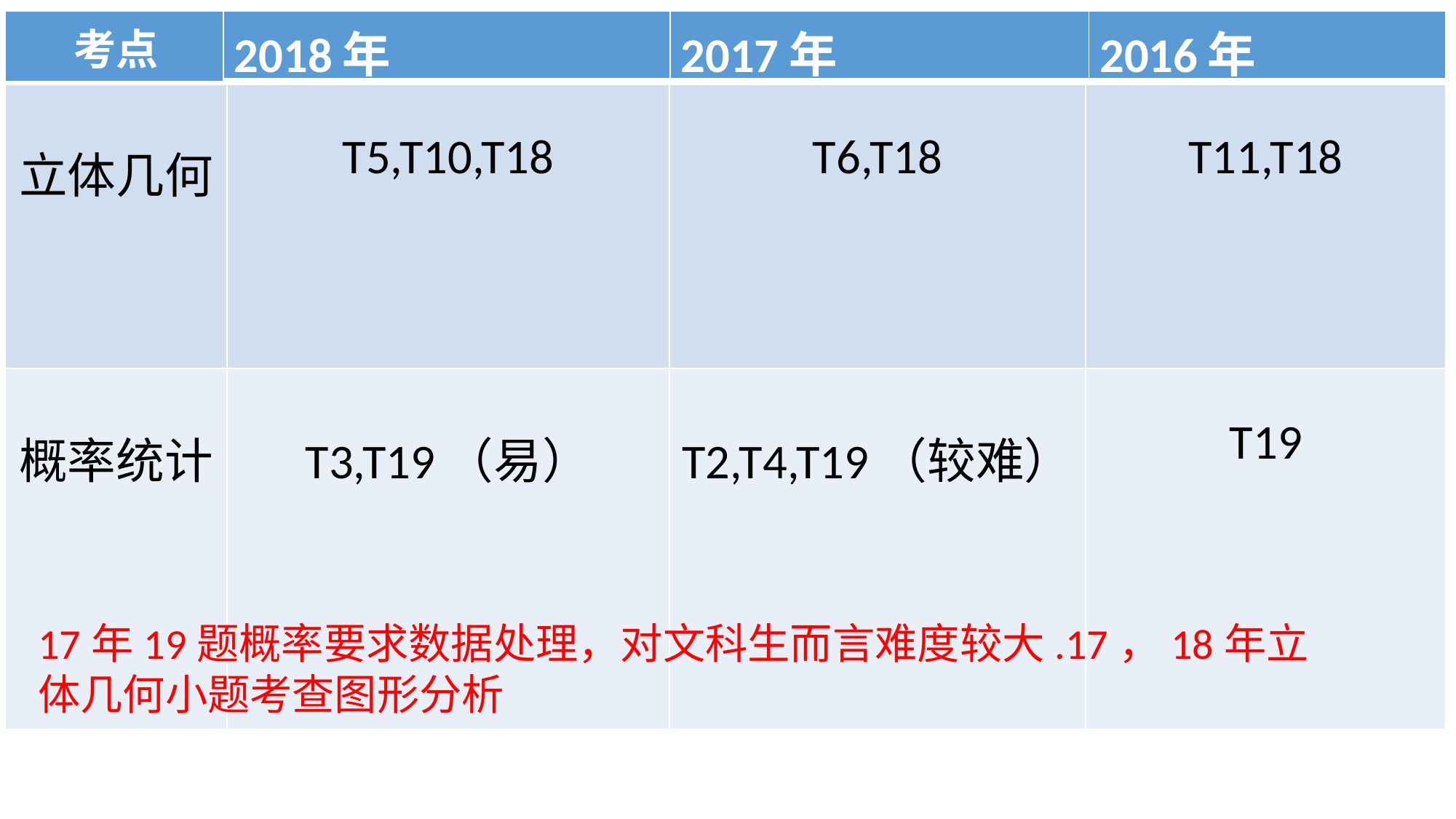

| 考点 |  |  |  |
| --- | --- | --- | --- |
| 立体几何 | T5,T10,T18 | T6,T18 | T11,T18 |
| 概率统计 | T3,T19（易） | T2,T4,T19（较难） | T19 |
| 2018年 | 2017年 | 2016年 |
| --- | --- | --- |
#
17年19题概率要求数据处理，对文科生而言难度较大.17，18年立体几何小题考查图形分析